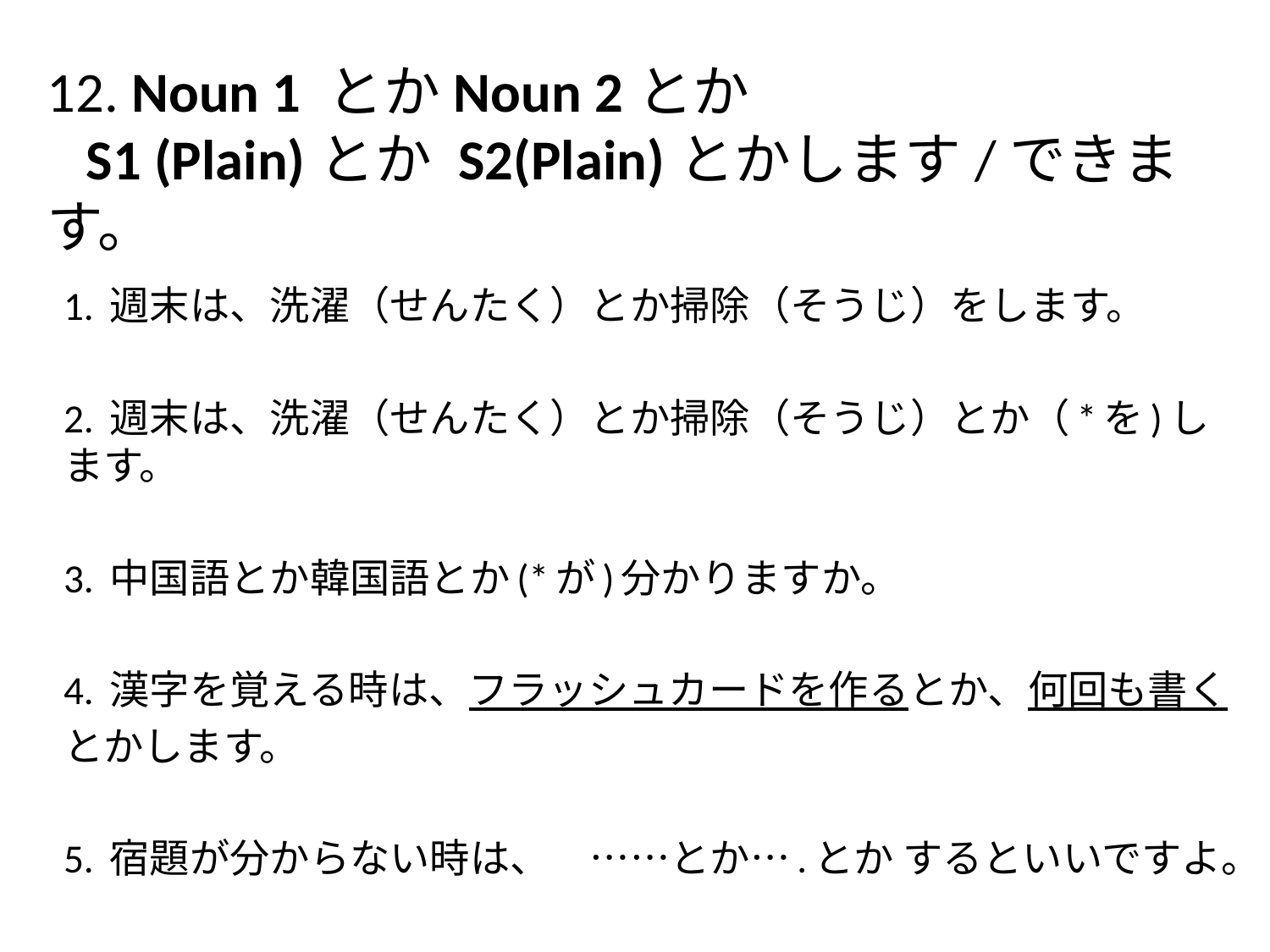

# 12. Noun 1 とかNoun 2とか   S1 (Plain)とか S2(Plain)とかします/できます。
1. 週末は、洗濯（せんたく）とか掃除（そうじ）をします。

2. 週末は、洗濯（せんたく）とか掃除（そうじ）とか（*を)します。

3. 中国語とか韓国語とか(*が)分かりますか。

4. 漢字を覚える時は、フラッシュカードを作るとか、何回も書く
とかします。

5. 宿題が分からない時は、　……とか….とか するといいですよ。